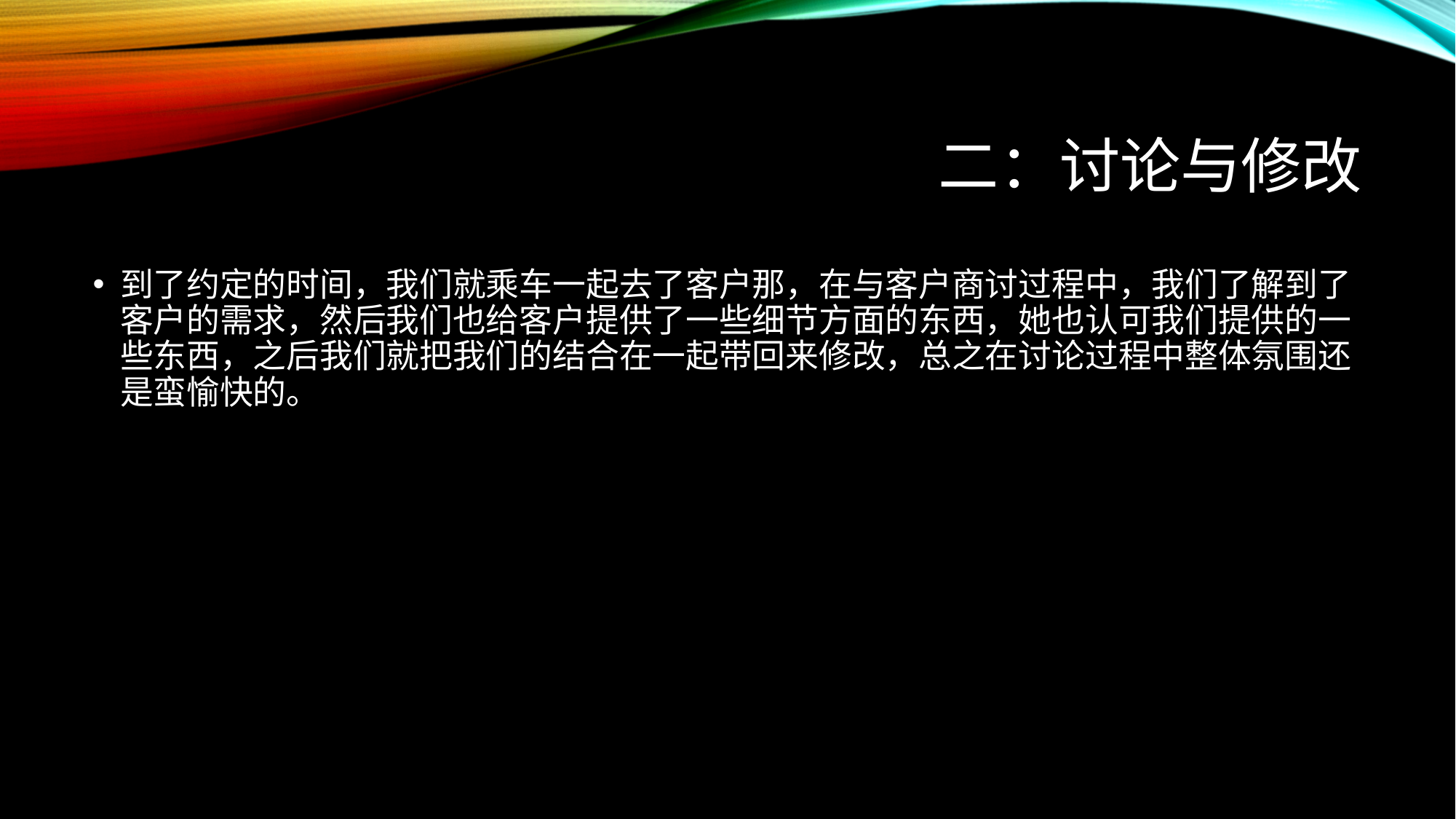

# 二：讨论与修改
到了约定的时间，我们就乘车一起去了客户那，在与客户商讨过程中，我们了解到了客户的需求，然后我们也给客户提供了一些细节方面的东西，她也认可我们提供的一些东西，之后我们就把我们的结合在一起带回来修改，总之在讨论过程中整体氛围还是蛮愉快的。